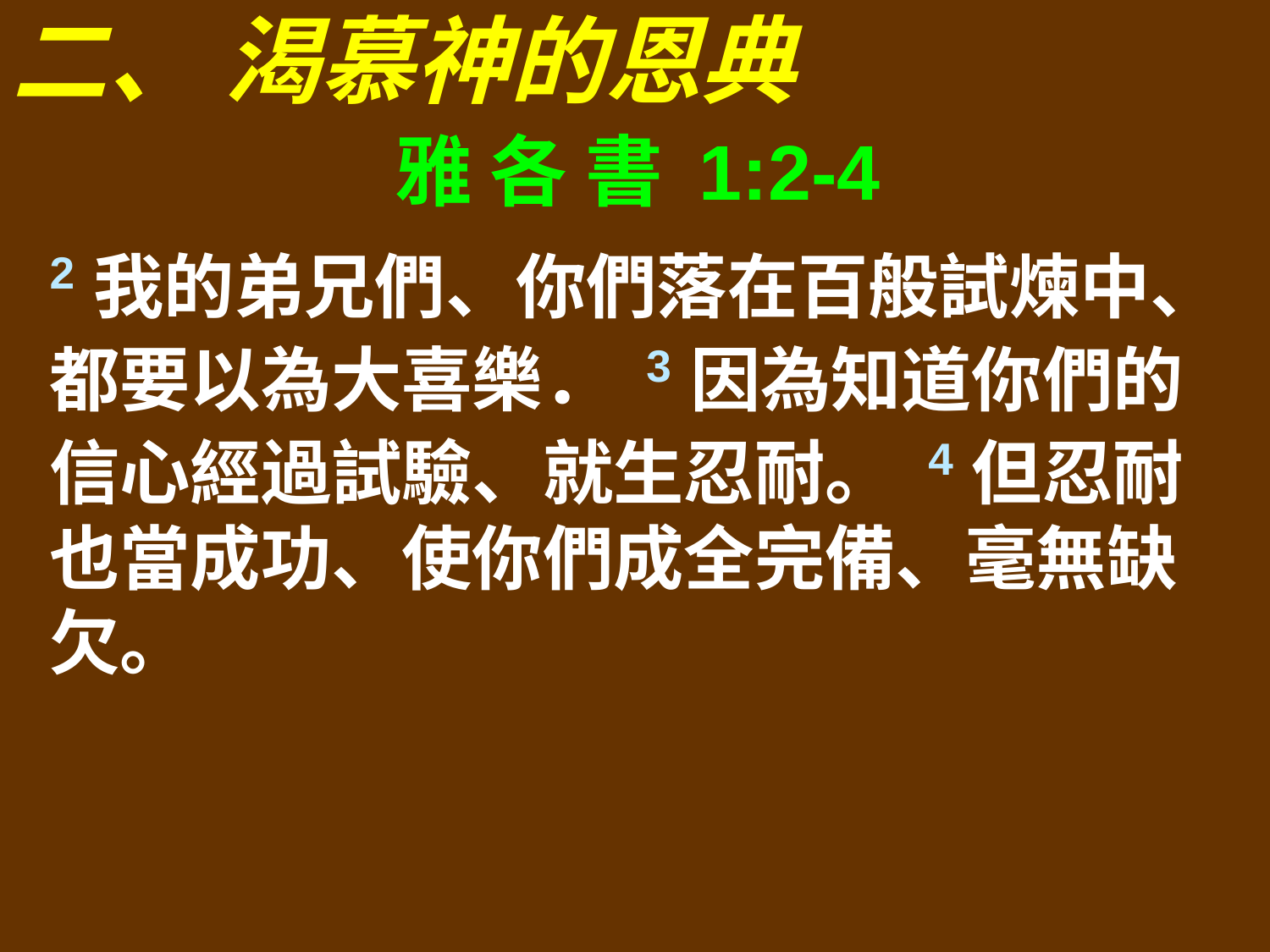

二、 渴慕神的恩典
雅 各 書 1:2-4
2我的弟兄們、你們落在百般試煉中、都要以為大喜樂． 3因為知道你們的信心經過試驗、就生忍耐。 4但忍耐也當成功、使你們成全完備、毫無缺欠。